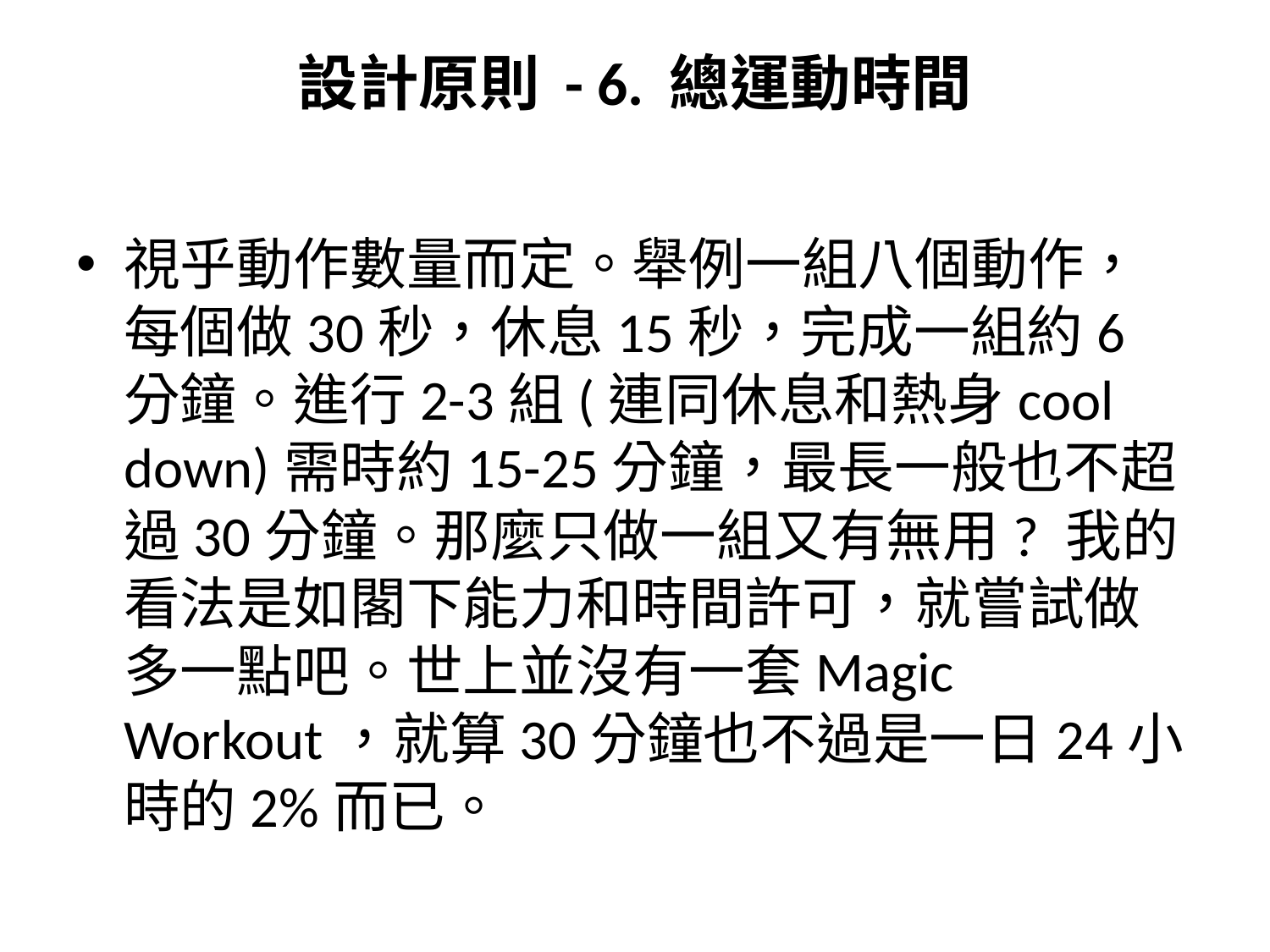

# 設計原則 - 6. 總運動時間
視乎動作數量而定。舉例一組八個動作，每個做30秒，休息15秒，完成一組約6分鐘。進行2-3組(連同休息和熱身cool down)需時約15-25分鐘，最長一般也不超過30分鐘。那麼只做一組又有無用? 我的看法是如閣下能力和時間許可，就嘗試做多一點吧。世上並沒有一套Magic Workout，就算30分鐘也不過是一日24小時的2%而已。